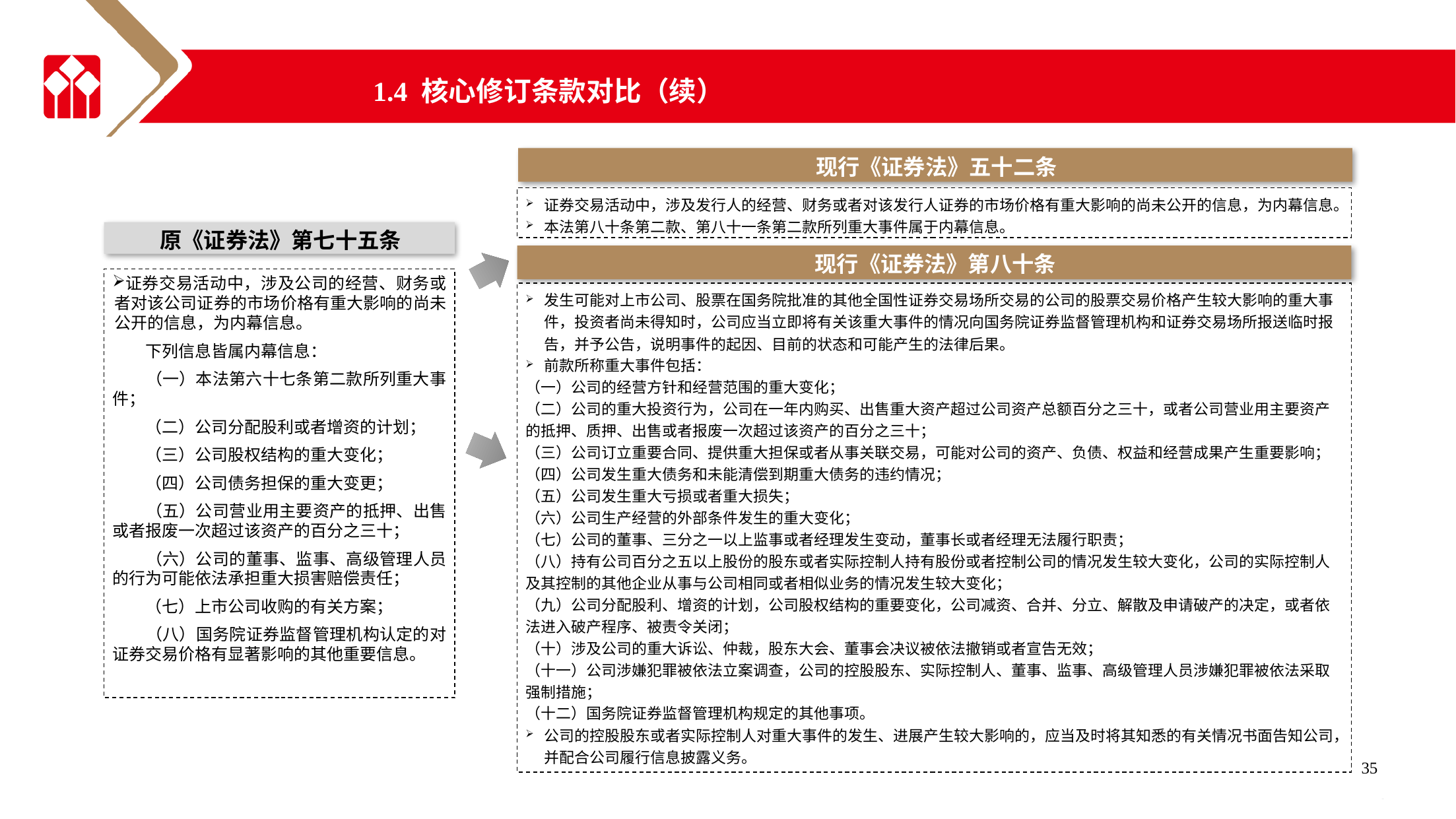

1.4 核心修订条款对比（续）
现行《证券法》五十二条
证券交易活动中，涉及发行人的经营、财务或者对该发行人证券的市场价格有重大影响的尚未公开的信息，为内幕信息。
本法第八十条第二款、第八十一条第二款所列重大事件属于内幕信息。
原《证券法》第七十五条
现行《证券法》第八十条

证券交易活动中，涉及公司的经营、财务或者对该公司证券的市场价格有重大影响的尚未公开的信息，为内幕信息。
　　下列信息皆属内幕信息：
　　（一）本法第六十七条第二款所列重大事件；
　　（二）公司分配股利或者增资的计划；
　　（三）公司股权结构的重大变化；
　　（四）公司债务担保的重大变更；
　　（五）公司营业用主要资产的抵押、出售或者报废一次超过该资产的百分之三十；
　　（六）公司的董事、监事、高级管理人员的行为可能依法承担重大损害赔偿责任；
　　（七）上市公司收购的有关方案；
　　（八）国务院证券监督管理机构认定的对证券交易价格有显著影响的其他重要信息。
发生可能对上市公司、股票在国务院批准的其他全国性证券交易场所交易的公司的股票交易价格产生较大影响的重大事件，投资者尚未得知时，公司应当立即将有关该重大事件的情况向国务院证券监督管理机构和证券交易场所报送临时报告，并予公告，说明事件的起因、目前的状态和可能产生的法律后果。
前款所称重大事件包括：
（一）公司的经营方针和经营范围的重大变化；
（二）公司的重大投资行为，公司在一年内购买、出售重大资产超过公司资产总额百分之三十，或者公司营业用主要资产的抵押、质押、出售或者报废一次超过该资产的百分之三十；
（三）公司订立重要合同、提供重大担保或者从事关联交易，可能对公司的资产、负债、权益和经营成果产生重要影响；
（四）公司发生重大债务和未能清偿到期重大债务的违约情况；
（五）公司发生重大亏损或者重大损失；
（六）公司生产经营的外部条件发生的重大变化；
（七）公司的董事、三分之一以上监事或者经理发生变动，董事长或者经理无法履行职责；
（八）持有公司百分之五以上股份的股东或者实际控制人持有股份或者控制公司的情况发生较大变化，公司的实际控制人及其控制的其他企业从事与公司相同或者相似业务的情况发生较大变化；
（九）公司分配股利、增资的计划，公司股权结构的重要变化，公司减资、合并、分立、解散及申请破产的决定，或者依法进入破产程序、被责令关闭；
（十）涉及公司的重大诉讼、仲裁，股东大会、董事会决议被依法撤销或者宣告无效；
（十一）公司涉嫌犯罪被依法立案调查，公司的控股股东、实际控制人、董事、监事、高级管理人员涉嫌犯罪被依法采取强制措施；
（十二）国务院证券监督管理机构规定的其他事项。
公司的控股股东或者实际控制人对重大事件的发生、进展产生较大影响的，应当及时将其知悉的有关情况书面告知公司，并配合公司履行信息披露义务。

35